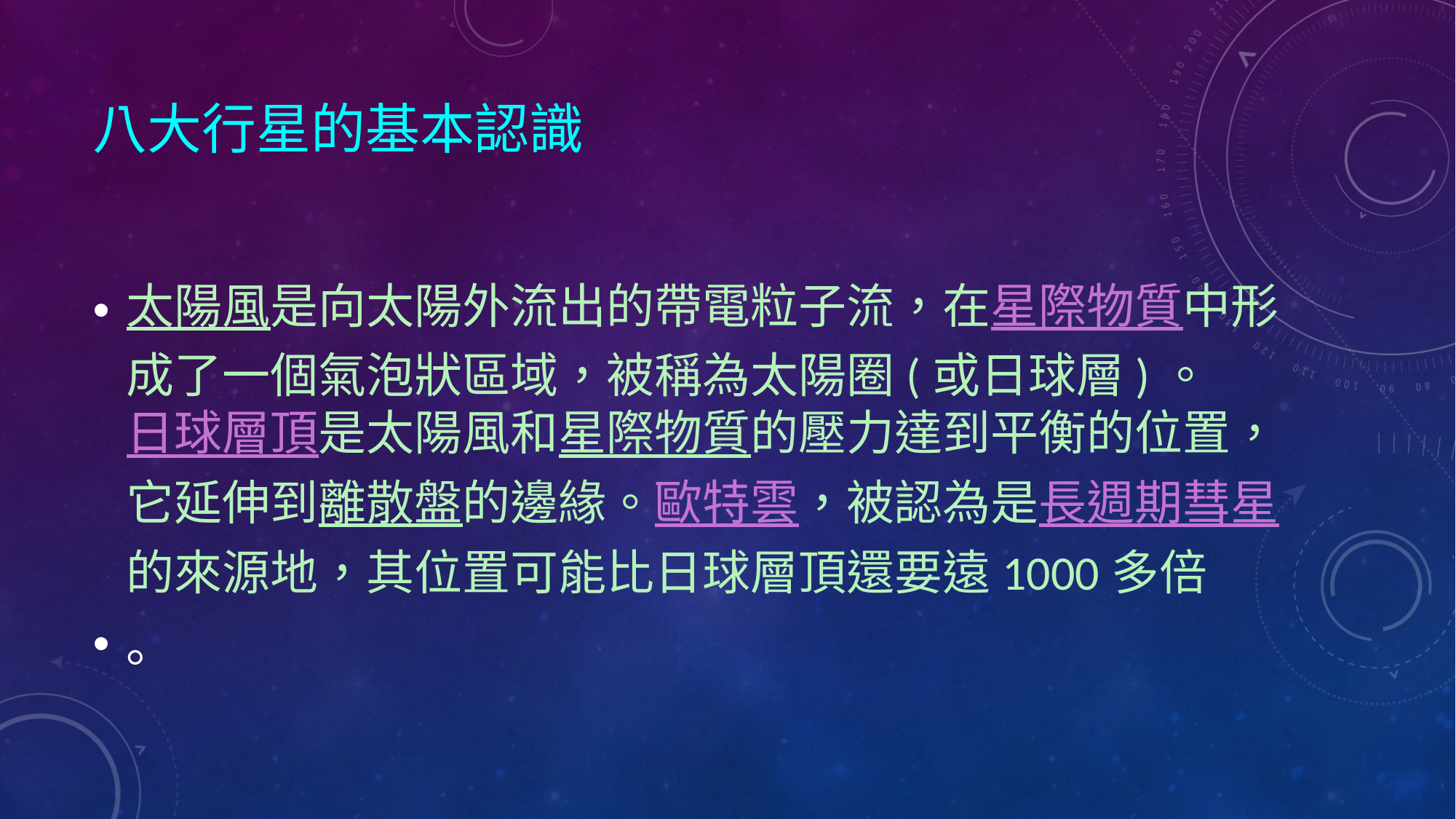

# 八大行星的基本認識
太陽風是向太陽外流出的帶電粒子流，在星際物質中形成了一個氣泡狀區域，被稱為太陽圈(或日球層)。日球層頂是太陽風和星際物質的壓力達到平衡的位置，它延伸到離散盤的邊緣。歐特雲，被認為是長週期彗星的來源地，其位置可能比日球層頂還要遠1000多倍
。